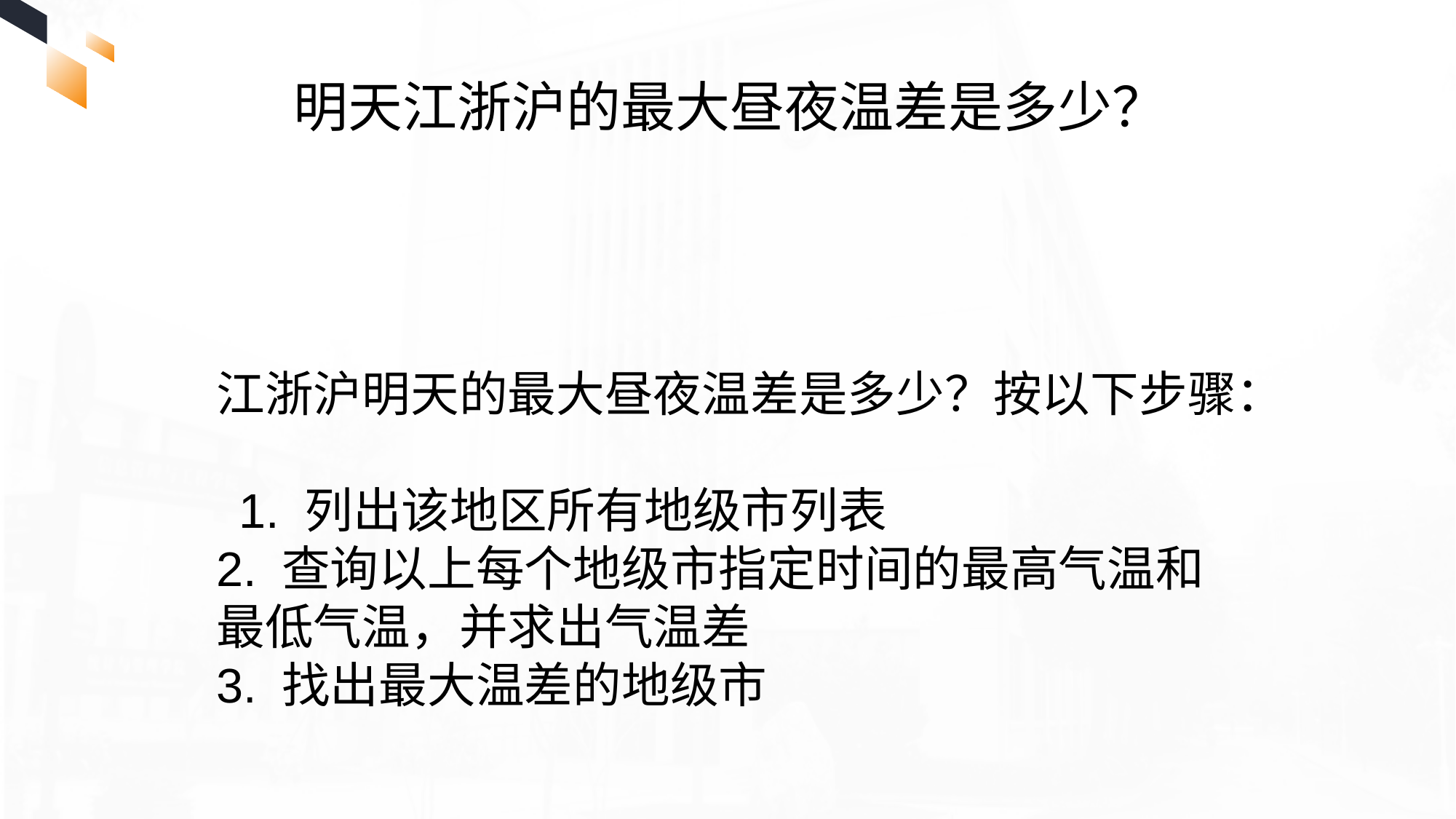

明天江浙沪的最大昼夜温差是多少？
江浙沪明天的最大昼夜温差是多少？按以下步骤：
 1. 列出该地区所有地级市列表
2. 查询以上每个地级市指定时间的最高气温和最低气温，并求出气温差
3. 找出最大温差的地级市